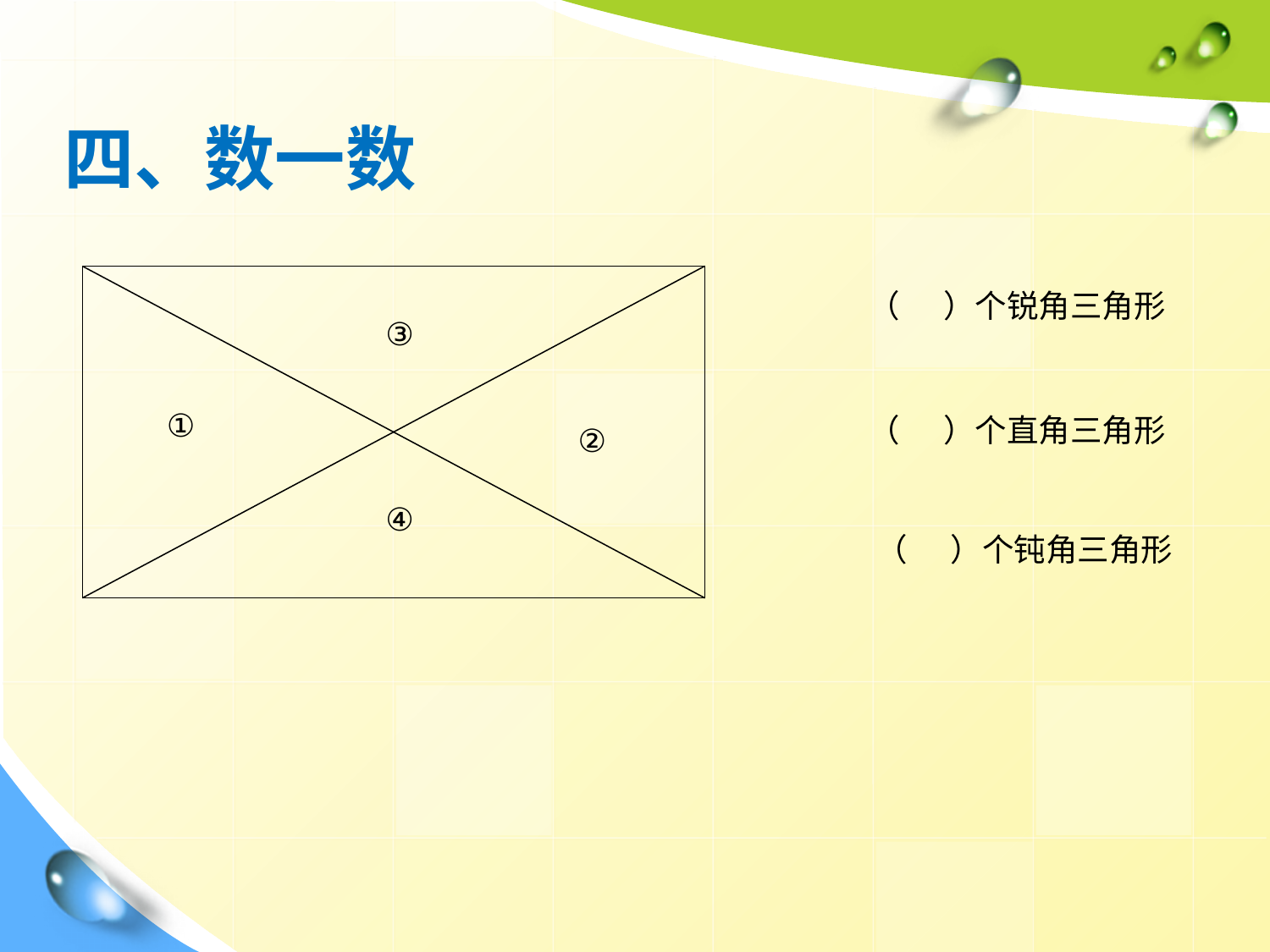

四、数一数

③
①
②
④
（      ）个锐角三角形
（      ）个直角三角形
（      ）个钝角三角形